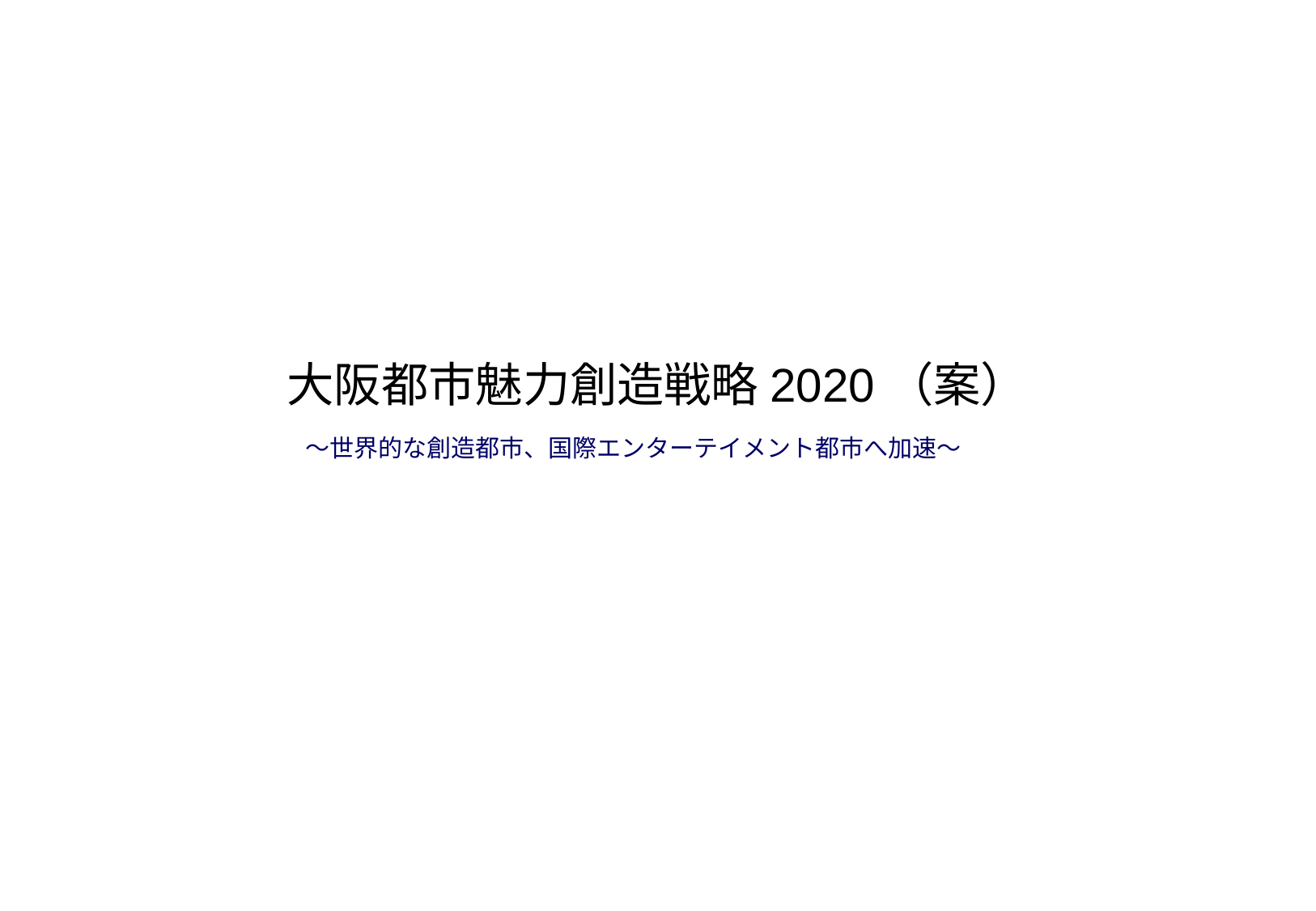

# 大阪都市魅力創造戦略2020（案）
～世界的な創造都市、国際エンターテイメント都市へ加速～